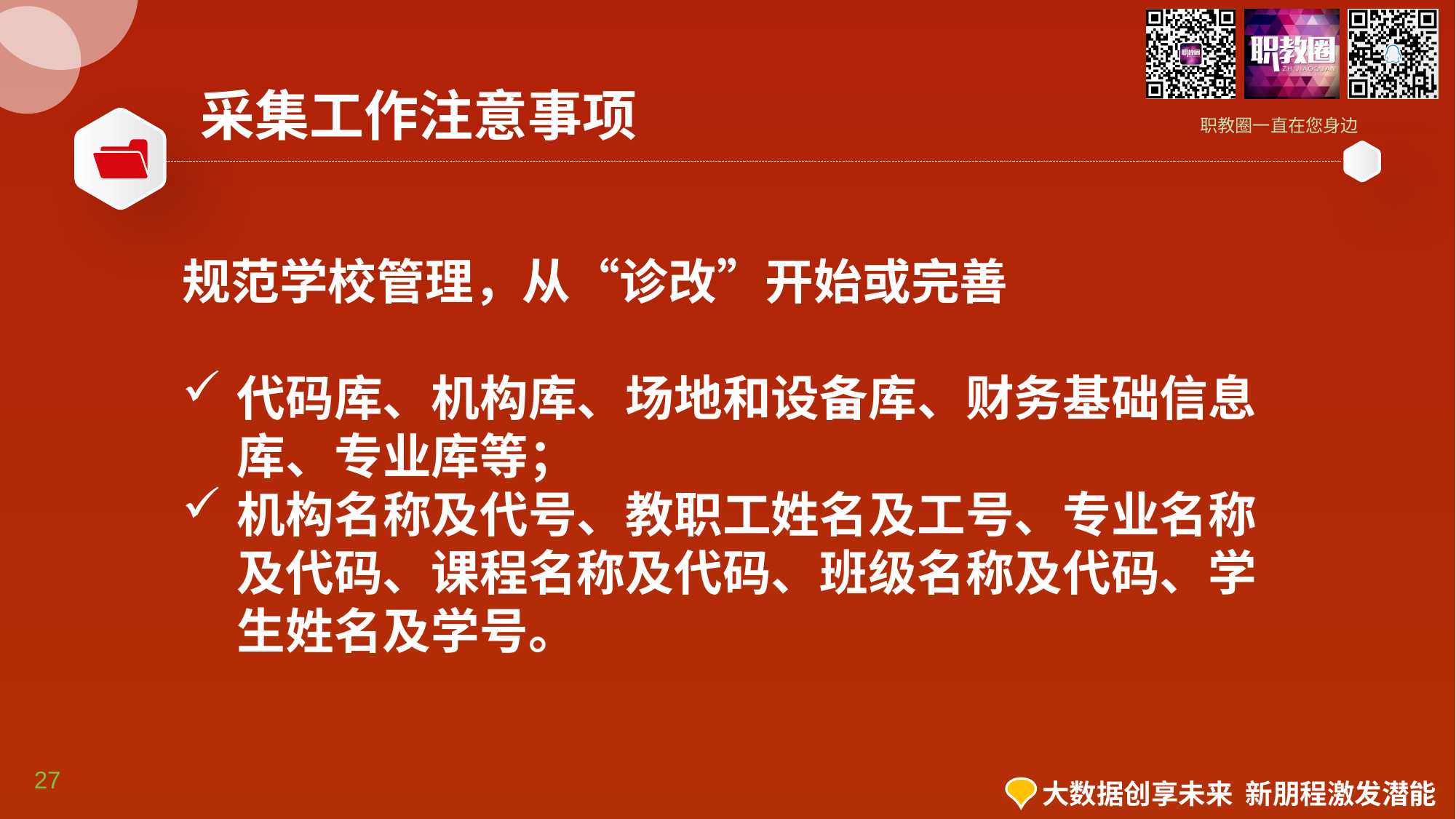

采集工作注意事项

规范学校管理，从“诊改”开始或完善

代码库、机构库、场地和设备库、财务基础信息库、专业库等；
机构名称及代号、教职工姓名及工号、专业名称及代码、课程名称及代码、班级名称及代码、学生姓名及学号。